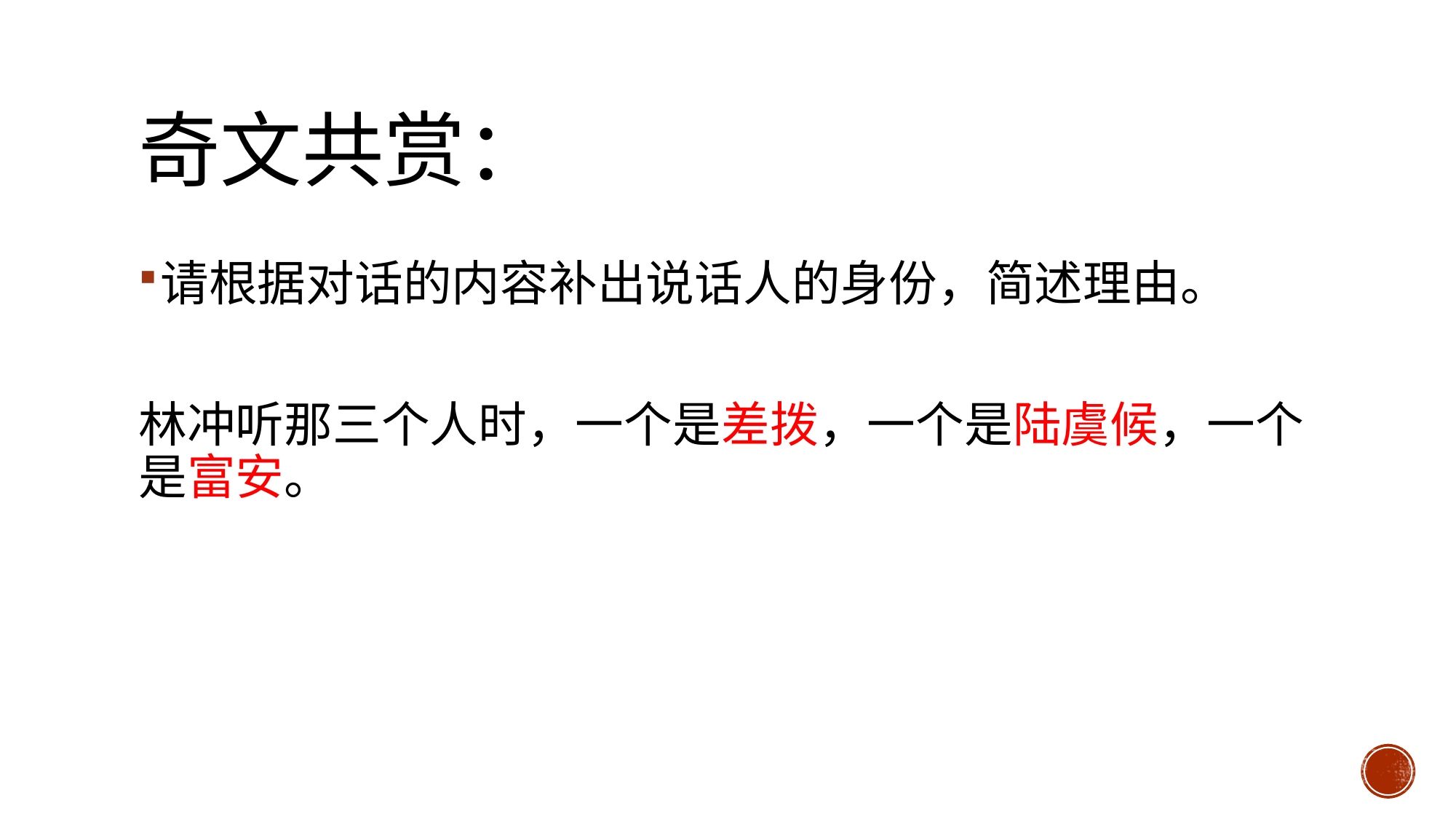

# 奇文共赏：
请根据对话的内容补出说话人的身份，简述理由。

林冲听那三个人时，一个是差拨，一个是陆虞候，一个是富安。